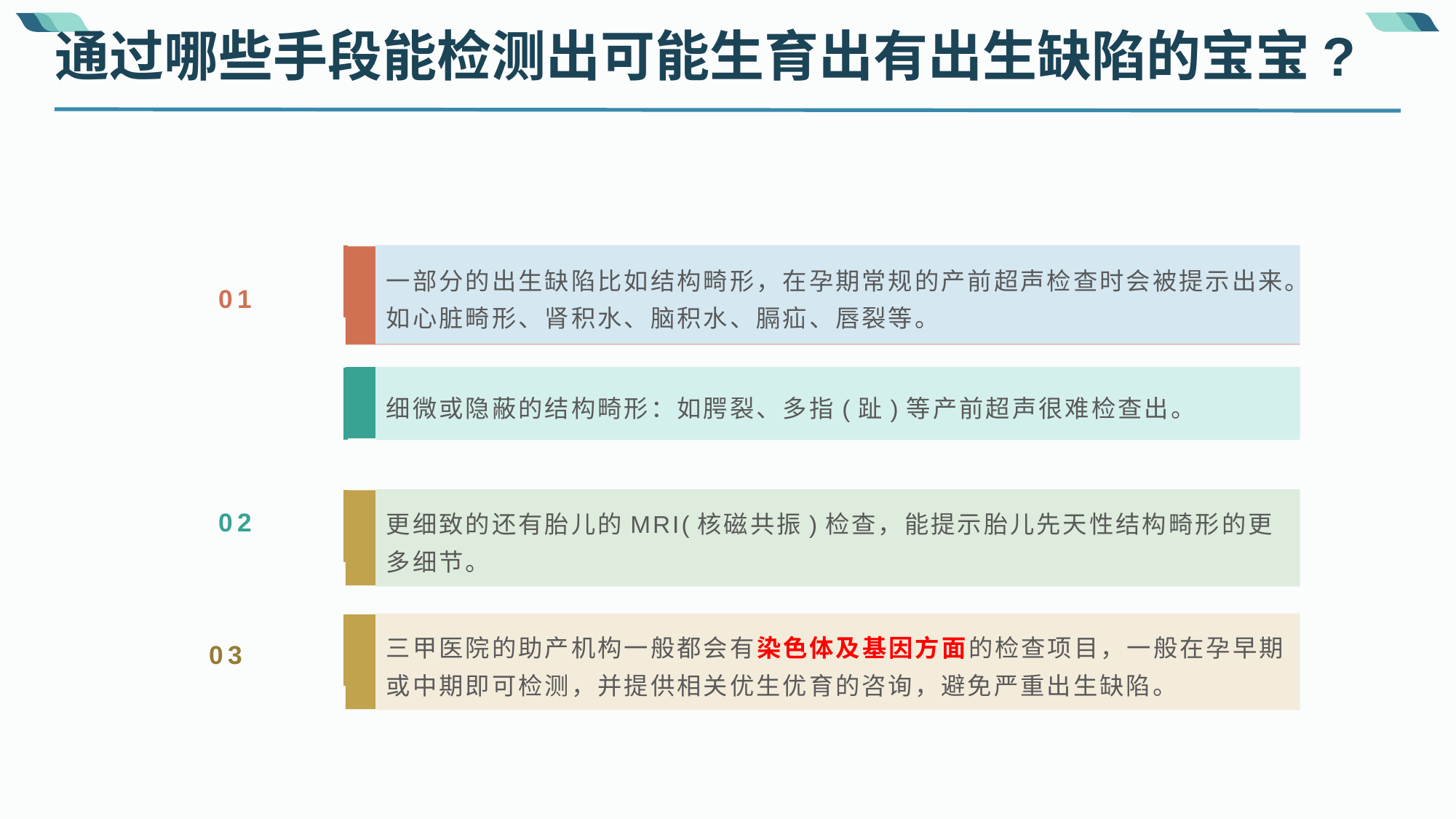

通过哪些手段能检测出可能生育出有出生缺陷的宝宝?
一部分的出生缺陷比如结构畸形，在孕期常规的产前超声检查时会被提示出来。如心脏畸形、肾积水、脑积水、膈疝、唇裂等。

01
细微或隐蔽的结构畸形：如腭裂、多指(趾)等产前超声很难检查出。

更细致的还有胎儿的MRI(核磁共振)检查，能提示胎儿先天性结构畸形的更多细节。

02
三甲医院的助产机构一般都会有染色体及基因方面的检查项目，一般在孕早期或中期即可检测，并提供相关优生优育的咨询，避免严重出生缺陷。

03